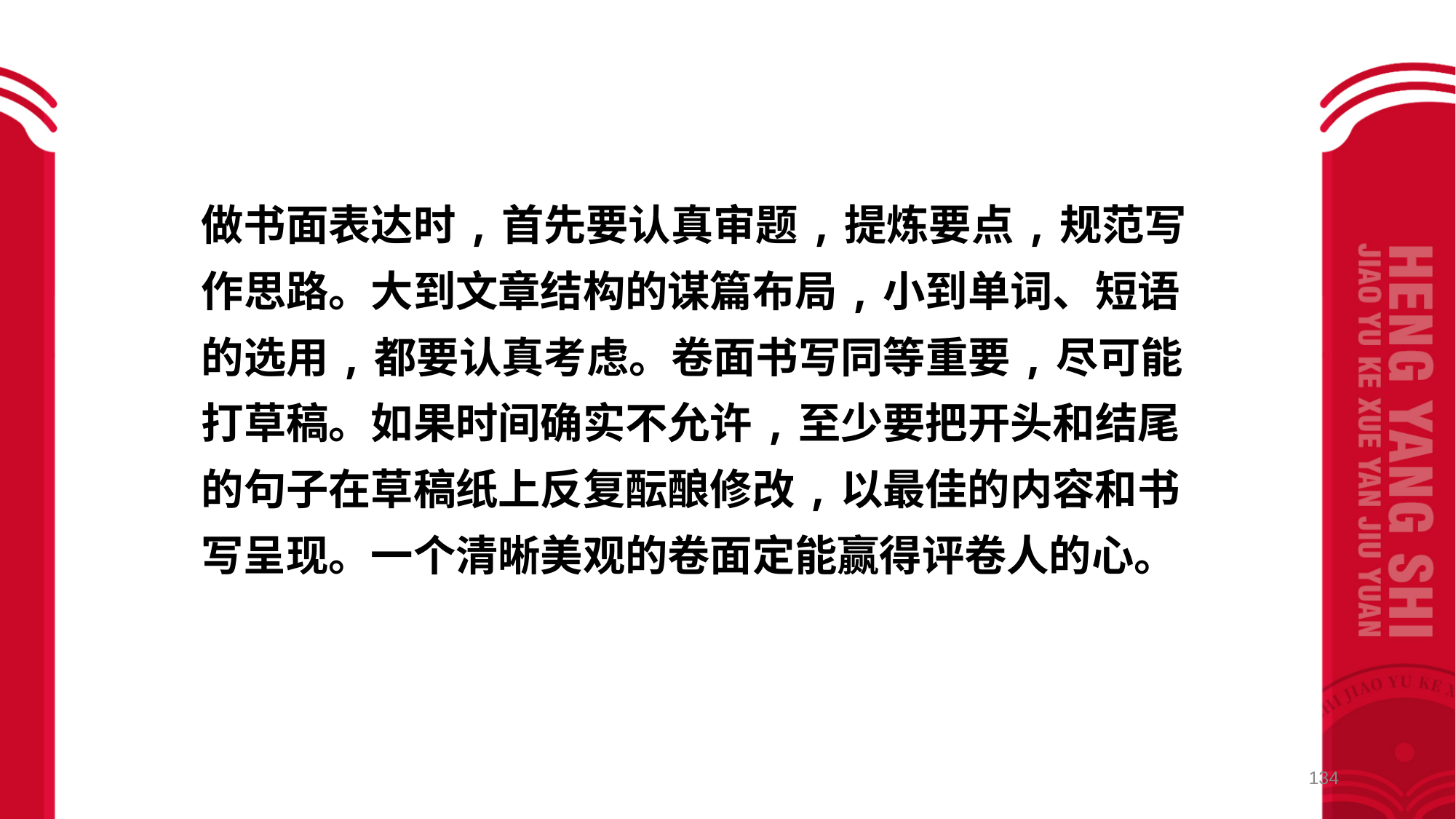

做书面表达时,首先要认真审题,提炼要点,规范写作思路。大到文章结构的谋篇布局,小到单词、短语的选用,都要认真考虑。卷面书写同等重要,尽可能打草稿。如果时间确实不允许,至少要把开头和结尾的句子在草稿纸上反复酝酿修改,以最佳的内容和书写呈现。一个清晰美观的卷面定能赢得评卷人的心。
134